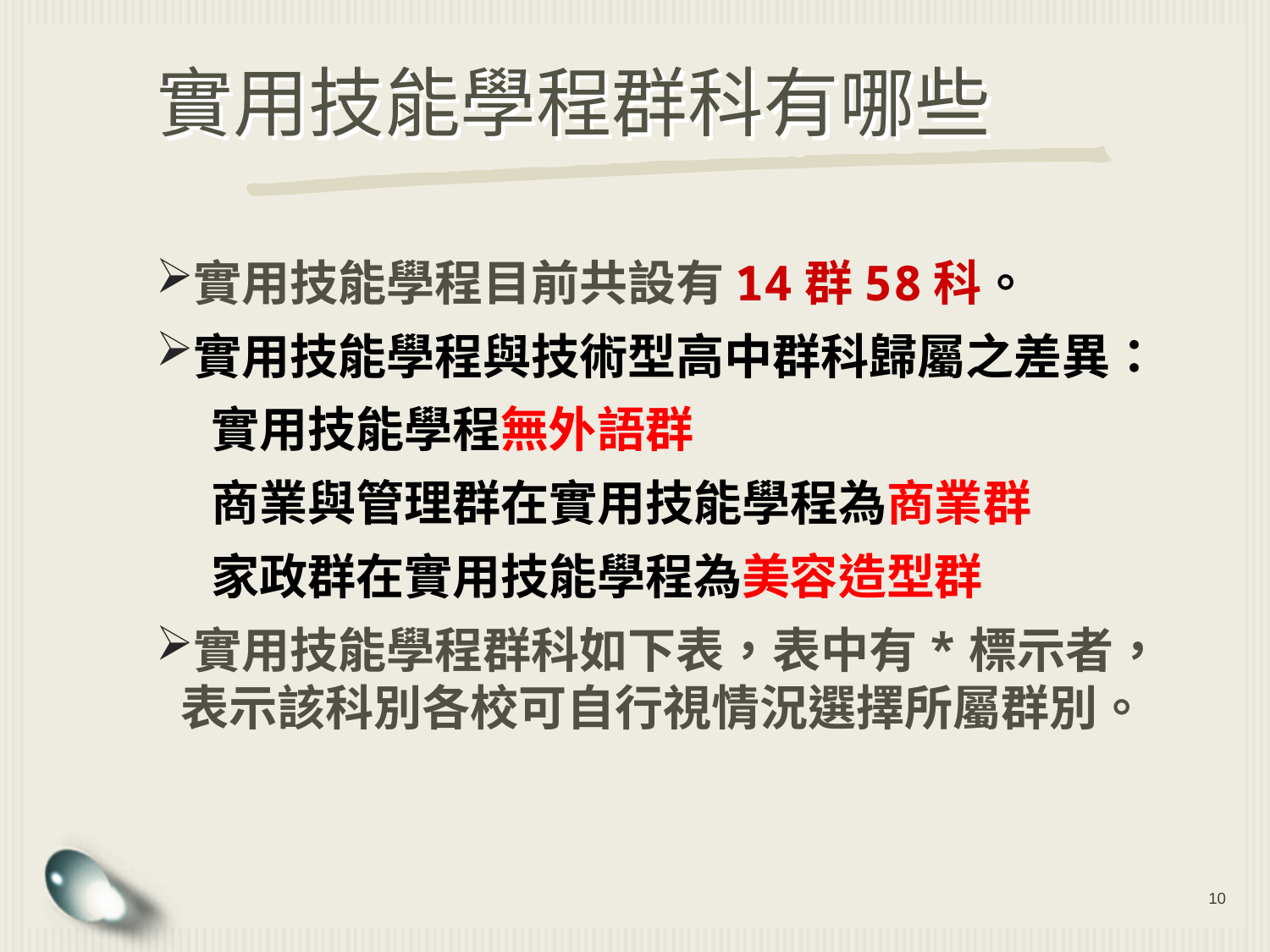

實用技能學程群科有哪些

實用技能學程目前共設有14群58科。
實用技能學程與技術型高中群科歸屬之差異：
    實用技能學程無外語群
    商業與管理群在實用技能學程為商業群
    家政群在實用技能學程為美容造型群
實用技能學程群科如下表，表中有*標示者，表示該科別各校可自行視情況選擇所屬群別。
10